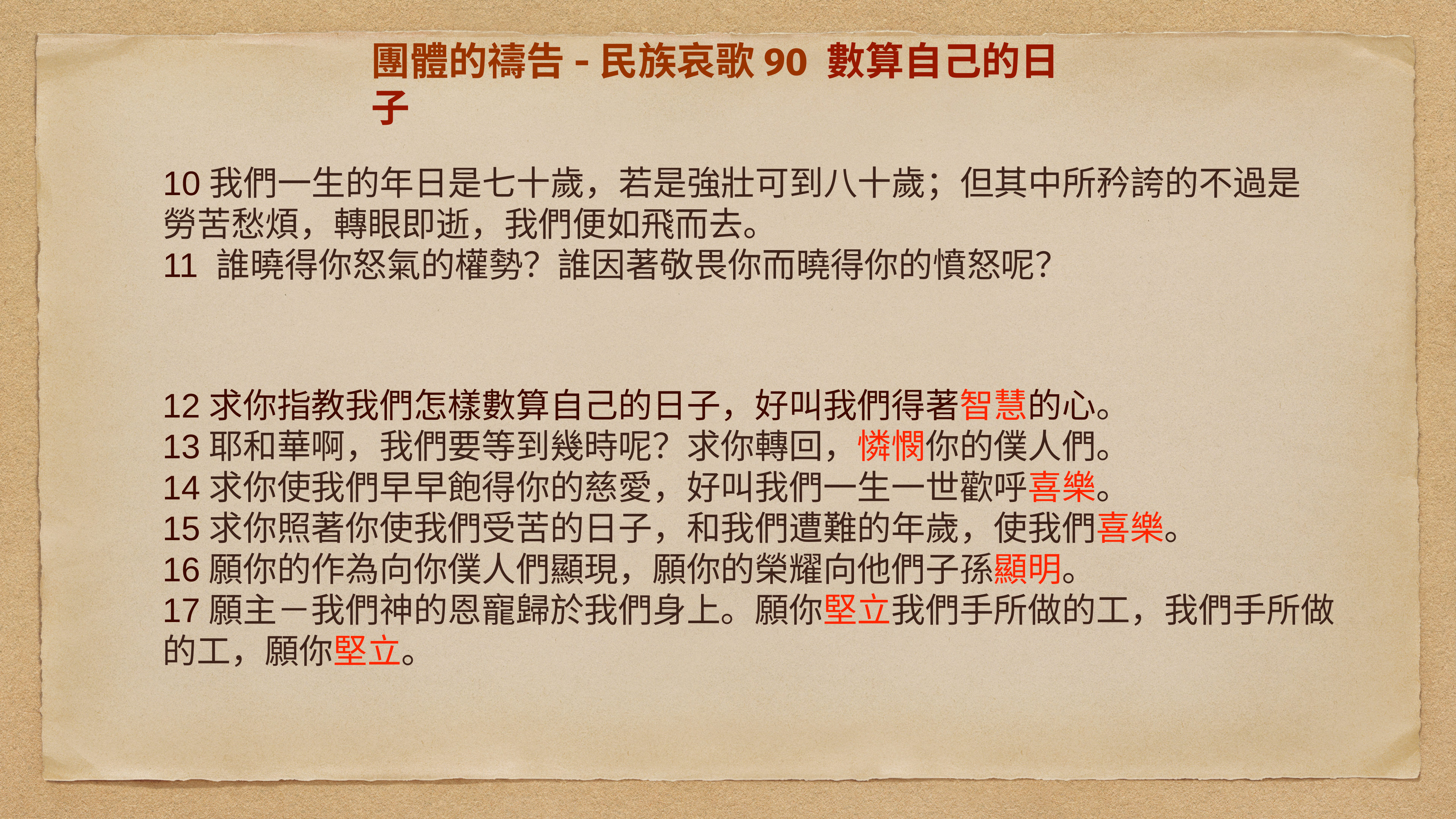

# 團體的禱告-民族哀歌90 數算自己的日子
10我們一生的年日是七十歲，若是強壯可到八十歲；但其中所矜誇的不過是勞苦愁煩，轉眼即逝，我們便如飛而去。
11 誰曉得你怒氣的權勢？誰因著敬畏你而曉得你的憤怒呢？
12求你指教我們怎樣數算自己的日子，好叫我們得著智慧的心。
13耶和華啊，我們要等到幾時呢？求你轉回，憐憫你的僕人們。
14求你使我們早早飽得你的慈愛，好叫我們一生一世歡呼喜樂。
15求你照著你使我們受苦的日子，和我們遭難的年歲，使我們喜樂。
16願你的作為向你僕人們顯現，願你的榮耀向他們子孫顯明。
17願主－我們神的恩寵歸於我們身上。願你堅立我們手所做的工，我們手所做的工，願你堅立。